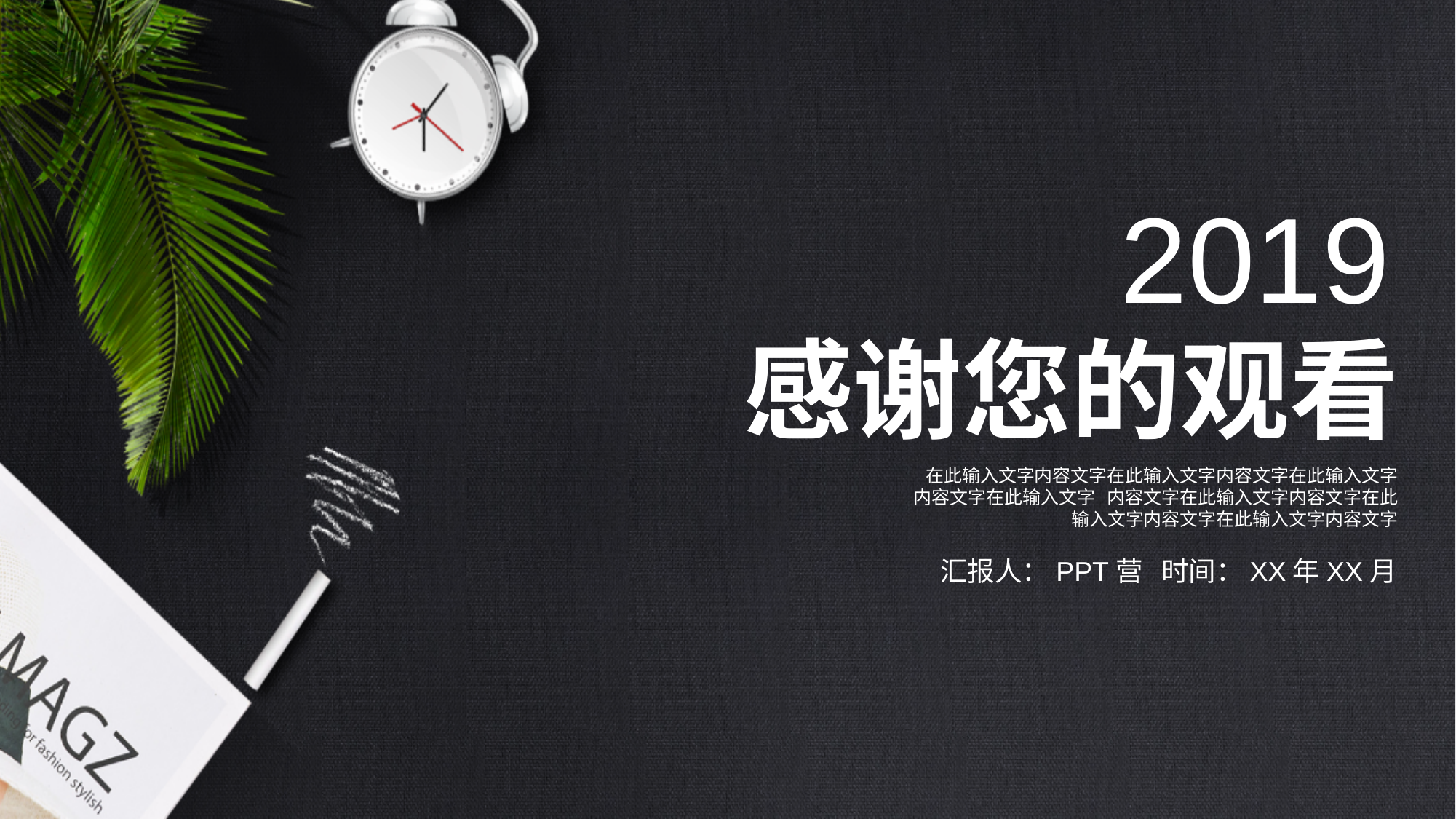

2019
感谢您的观看
在此输入文字内容文字在此输入文字内容文字在此输入文字内容文字在此输入文字   内容文字在此输入文字内容文字在此输入文字内容文字在此输入文字内容文字
汇报人：PPT营   时间：XX年XX月